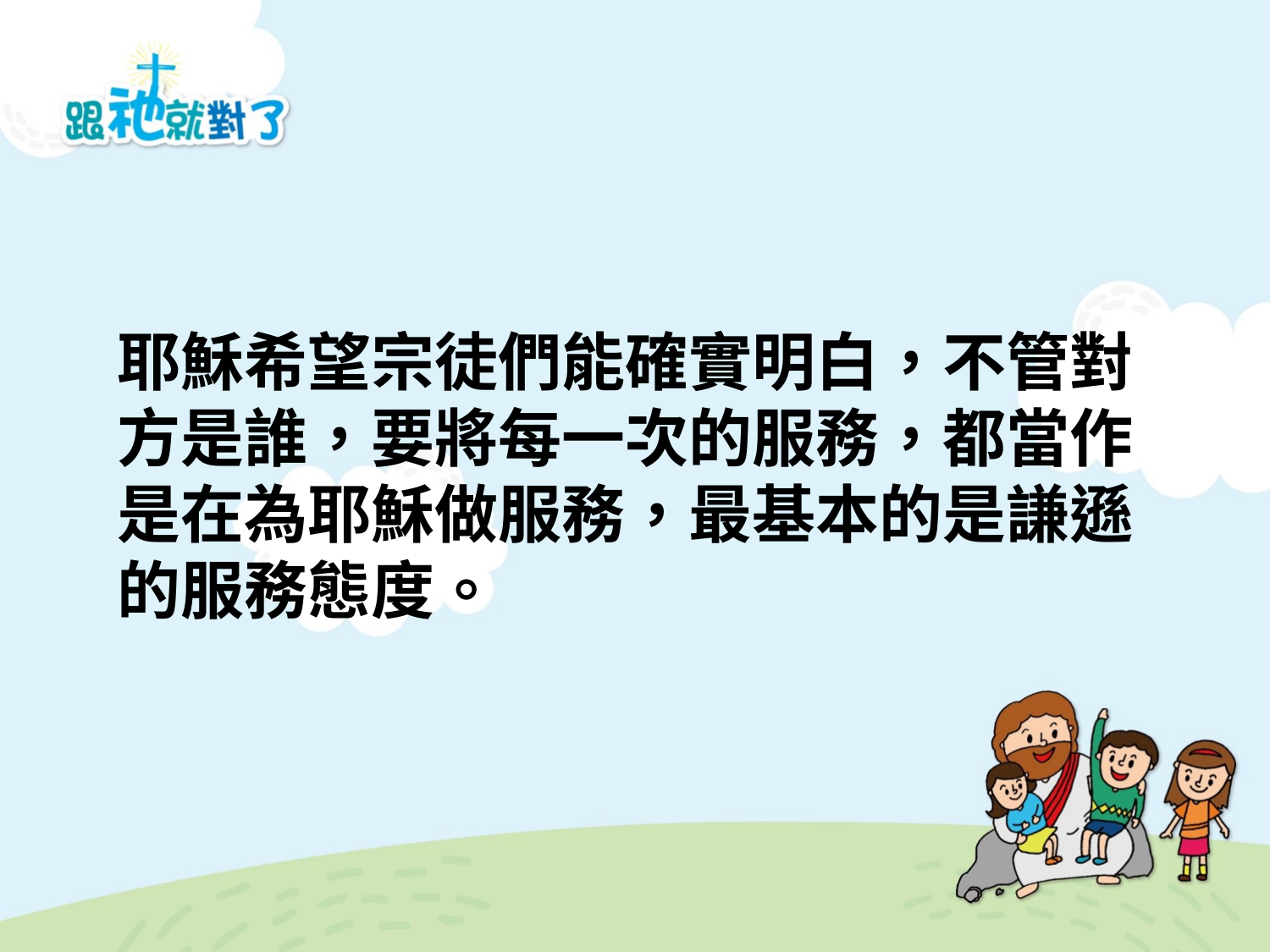

耶穌希望宗徒們能確實明白，不管對方是誰，要將每一次的服務，都當作是在為耶穌做服務，最基本的是謙遜的服務態度。